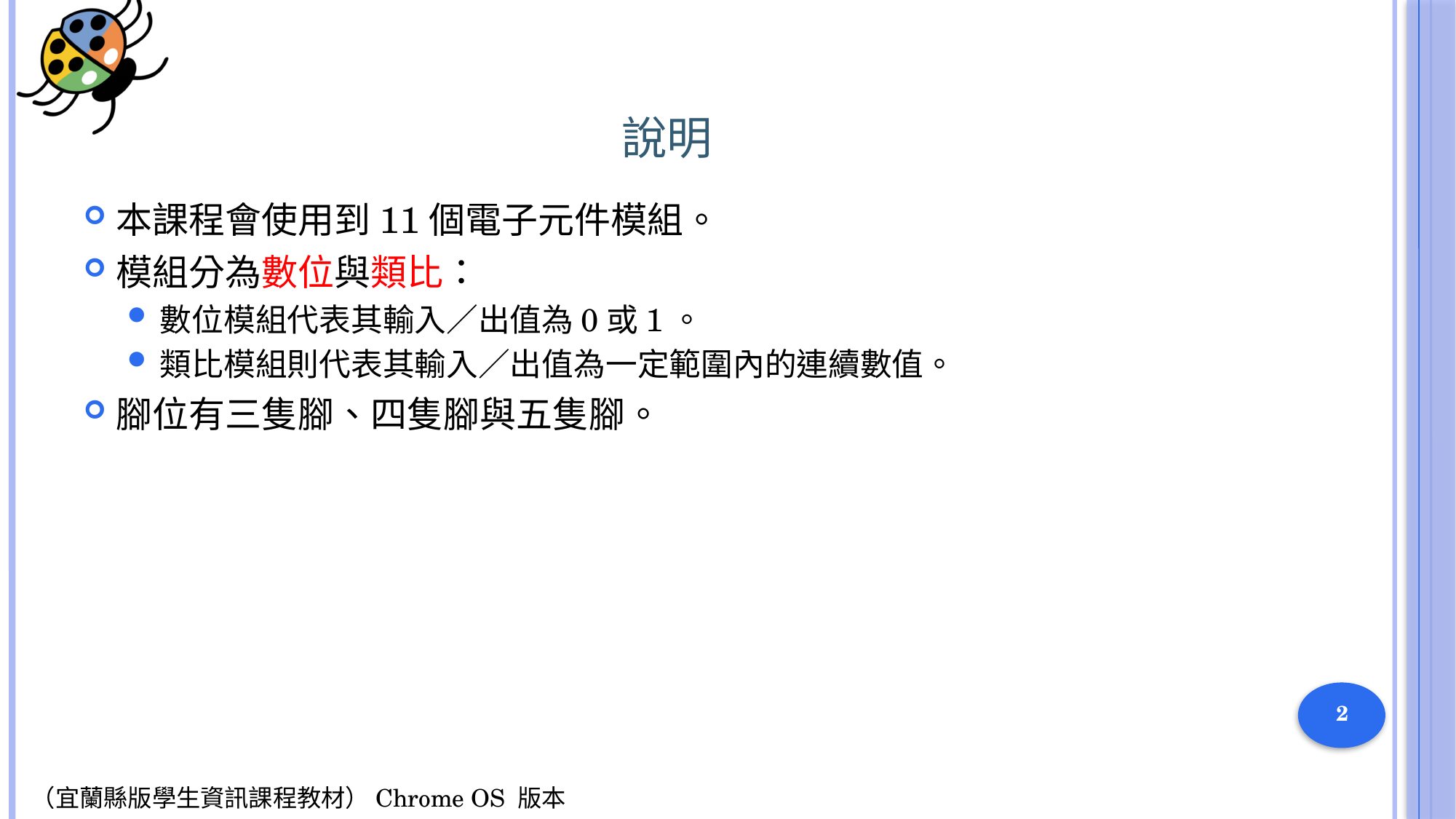

# 說明
本課程會使用到11個電子元件模組。
模組分為數位與類比：
數位模組代表其輸入／出值為0或1。
類比模組則代表其輸入／出值為一定範圍內的連續數值。
腳位有三隻腳、四隻腳與五隻腳。

2